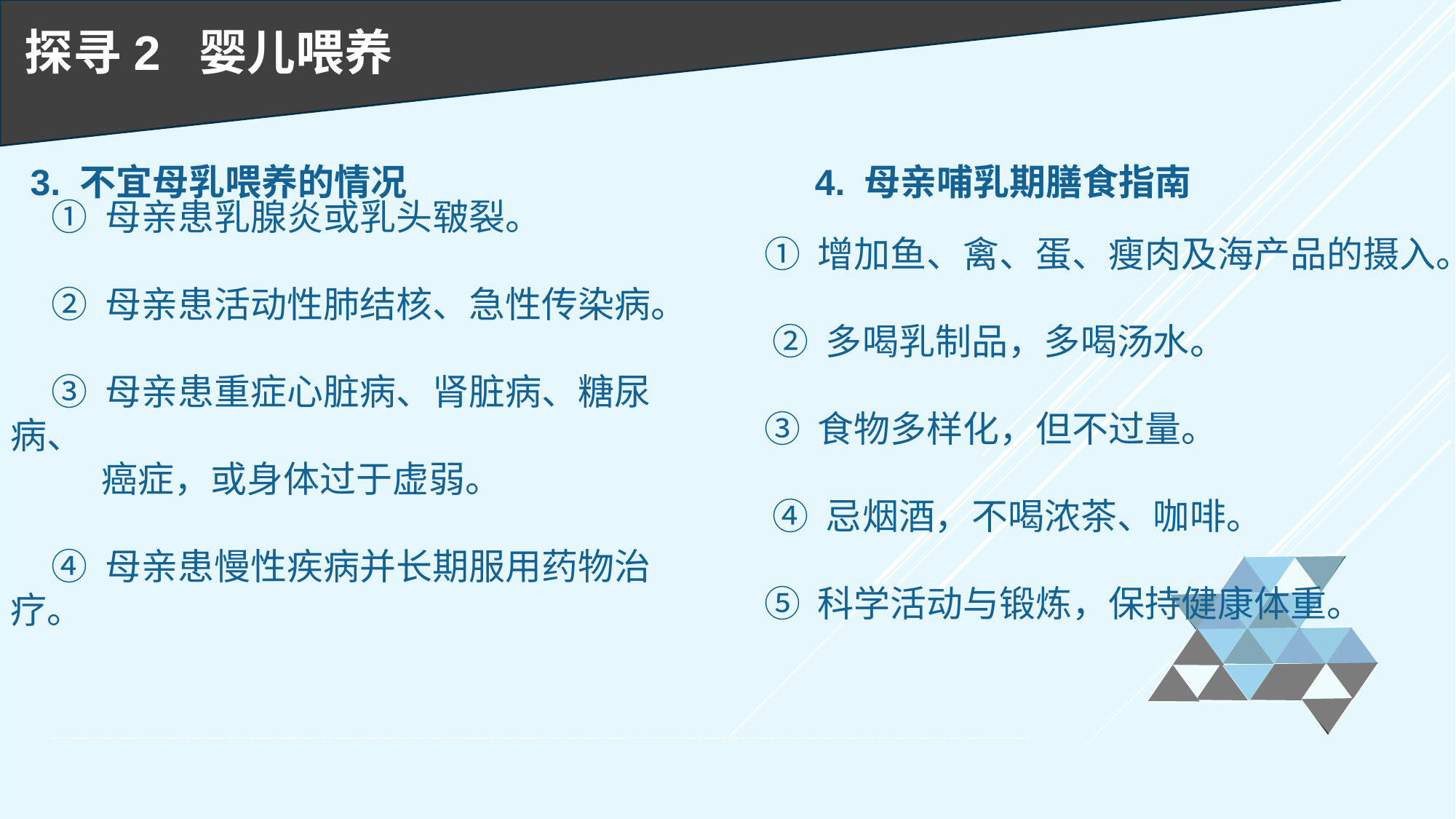

探寻2  婴儿喂养
3. 不宜母乳喂养的情况
4. 母亲哺乳期膳食指南

① 增加鱼、禽、蛋、瘦肉及海产品的摄入。

 ② 多喝乳制品，多喝汤水。

③ 食物多样化，但不过量。

 ④ 忌烟酒，不喝浓茶、咖啡。

⑤ 科学活动与锻炼，保持健康体重。
     ① 母亲患乳腺炎或乳头皲裂。

     ② 母亲患活动性肺结核、急性传染病。

     ③ 母亲患重症心脏病、肾脏病、糖尿病、
          癌症，或身体过于虚弱。

     ④ 母亲患慢性疾病并长期服用药物治疗。